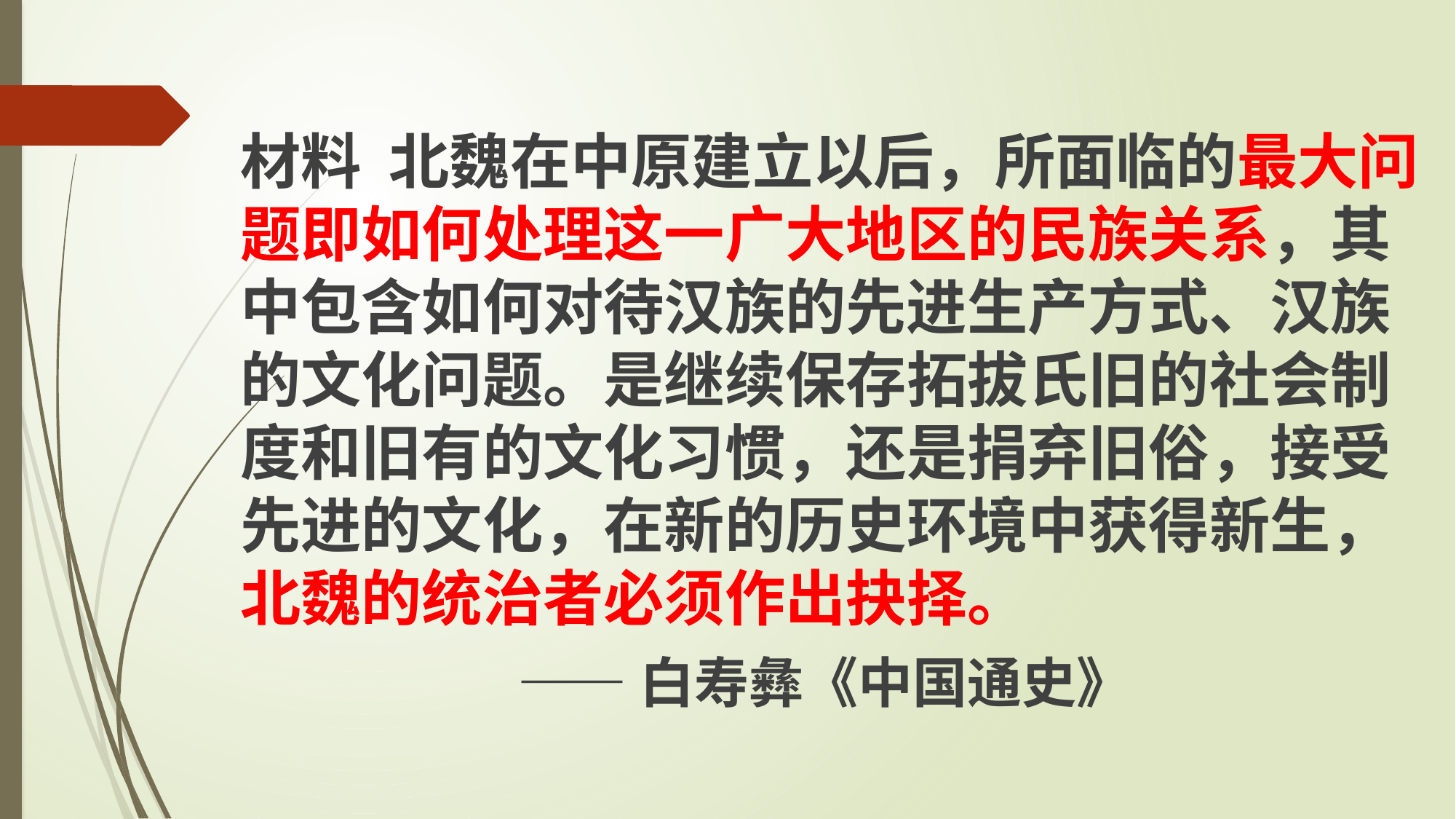

材料  北魏在中原建立以后，所面临的最大问题即如何处理这一广大地区的民族关系，其中包含如何对待汉族的先进生产方式、汉族的文化问题。是继续保存拓拔氏旧的社会制度和旧有的文化习惯，还是捐弃旧俗，接受先进的文化，在新的历史环境中获得新生，北魏的统治者必须作出抉择。
                         ——白寿彝《中国通史》